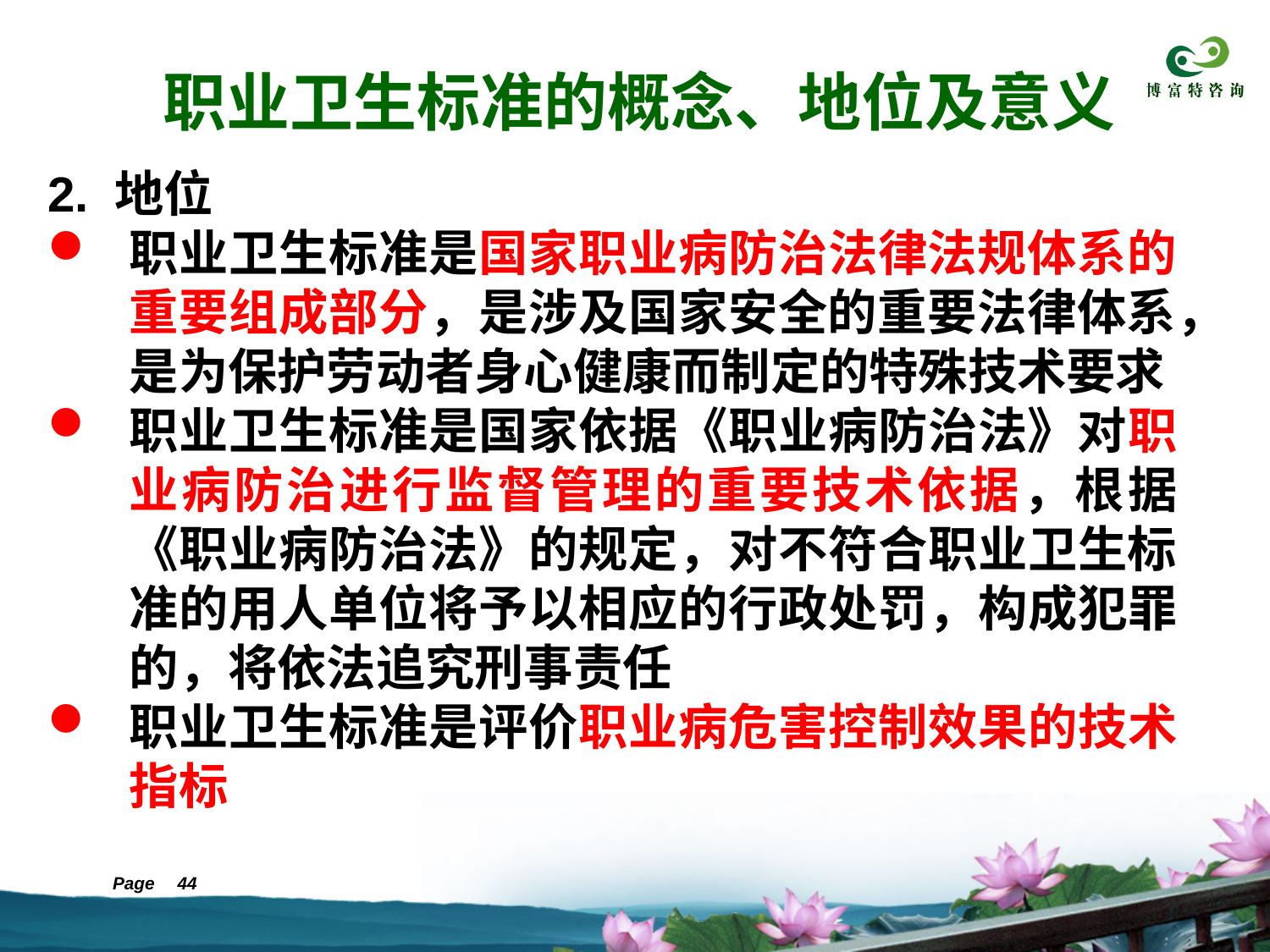

职业卫生标准的概念、地位及意义
2. 地位
职业卫生标准是国家职业病防治法律法规体系的重要组成部分，是涉及国家安全的重要法律体系，是为保护劳动者身心健康而制定的特殊技术要求
职业卫生标准是国家依据《职业病防治法》对职业病防治进行监督管理的重要技术依据，根据《职业病防治法》的规定，对不符合职业卫生标准的用人单位将予以相应的行政处罚，构成犯罪的，将依法追究刑事责任
职业卫生标准是评价职业病危害控制效果的技术指标